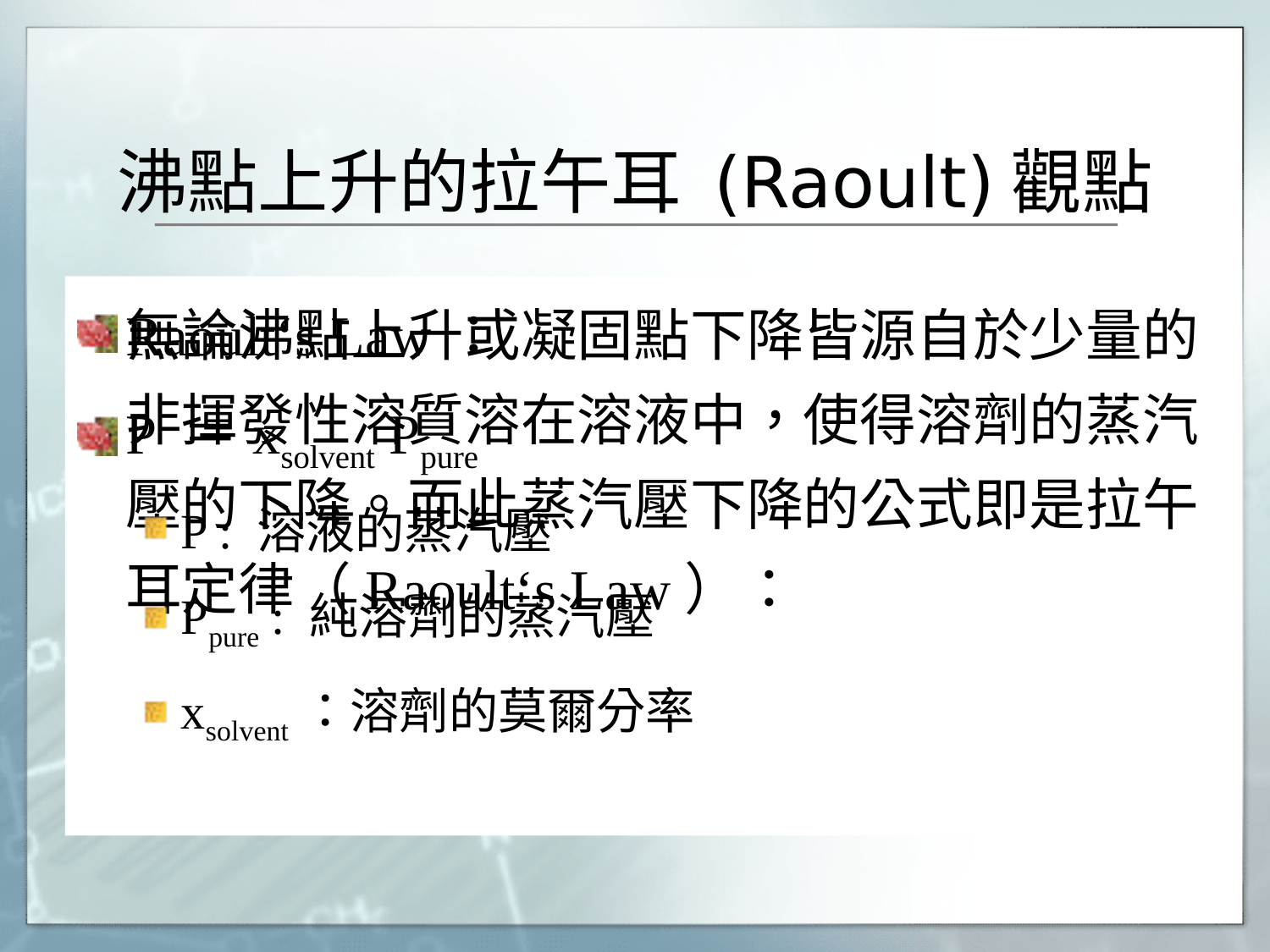

# 沸點上升的拉午耳 (Raoult)觀點
無論沸點上升或凝固點下降皆源自於少量的非揮發性溶質溶在溶液中，使得溶劑的蒸汽壓的下降。而此蒸汽壓下降的公式即是拉午耳定律（Raoult‘s Law）：
Raoult‘s Law：
P ＝xsolvent Ppure
P : 溶液的蒸汽壓
Ppure : 純溶劑的蒸汽壓
xsolvent：溶劑的莫爾分率